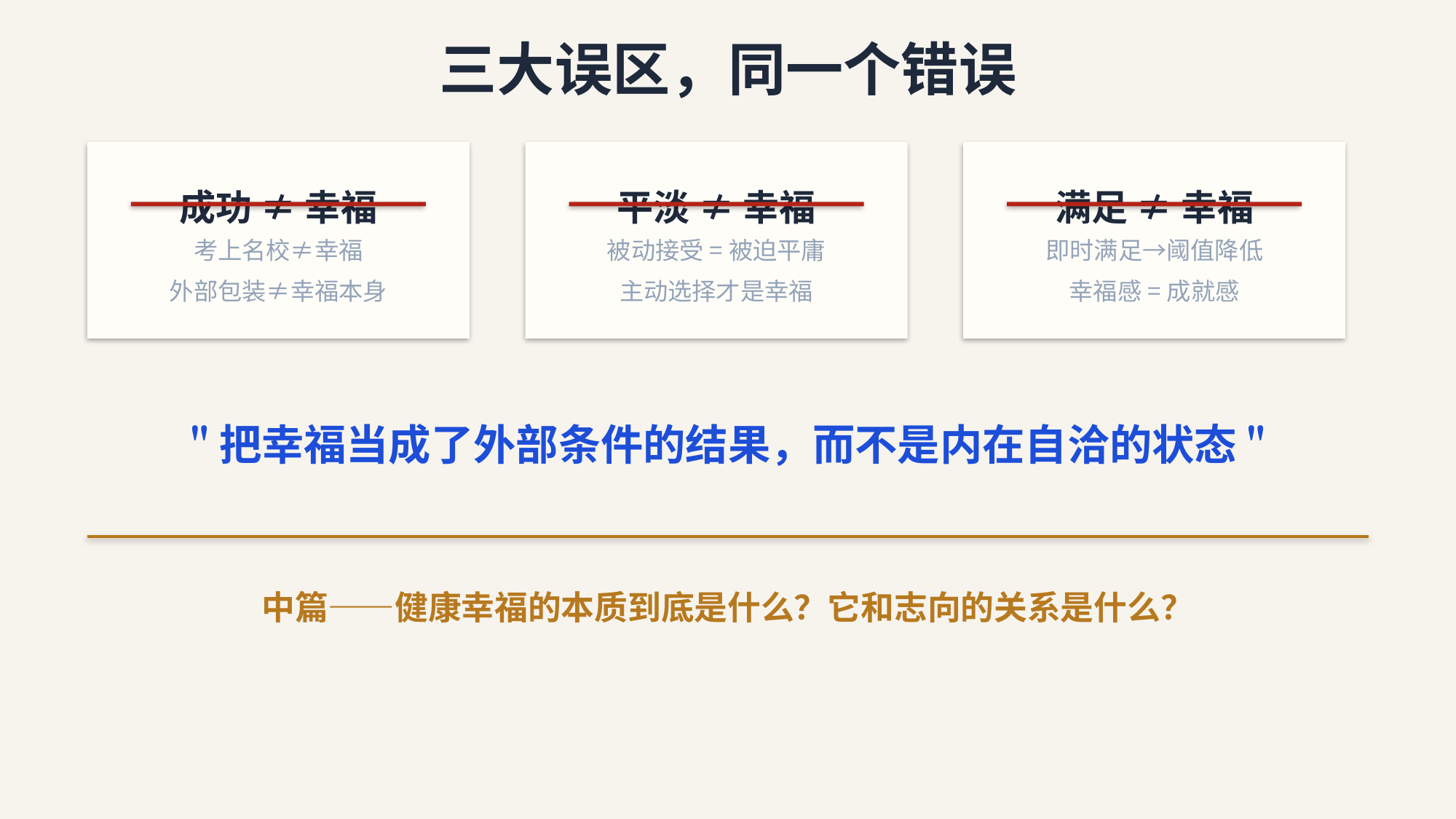

三大误区，同一个错误

成功 ≠ 幸福
平淡 ≠ 幸福
满足 ≠ 幸福

考上名校≠幸福
外部包装≠幸福本身
被动接受=被迫平庸
主动选择才是幸福
即时满足→阈值降低
幸福感=成就感
"把幸福当成了外部条件的结果，而不是内在自洽的状态"

中篇——健康幸福的本质到底是什么？它和志向的关系是什么？